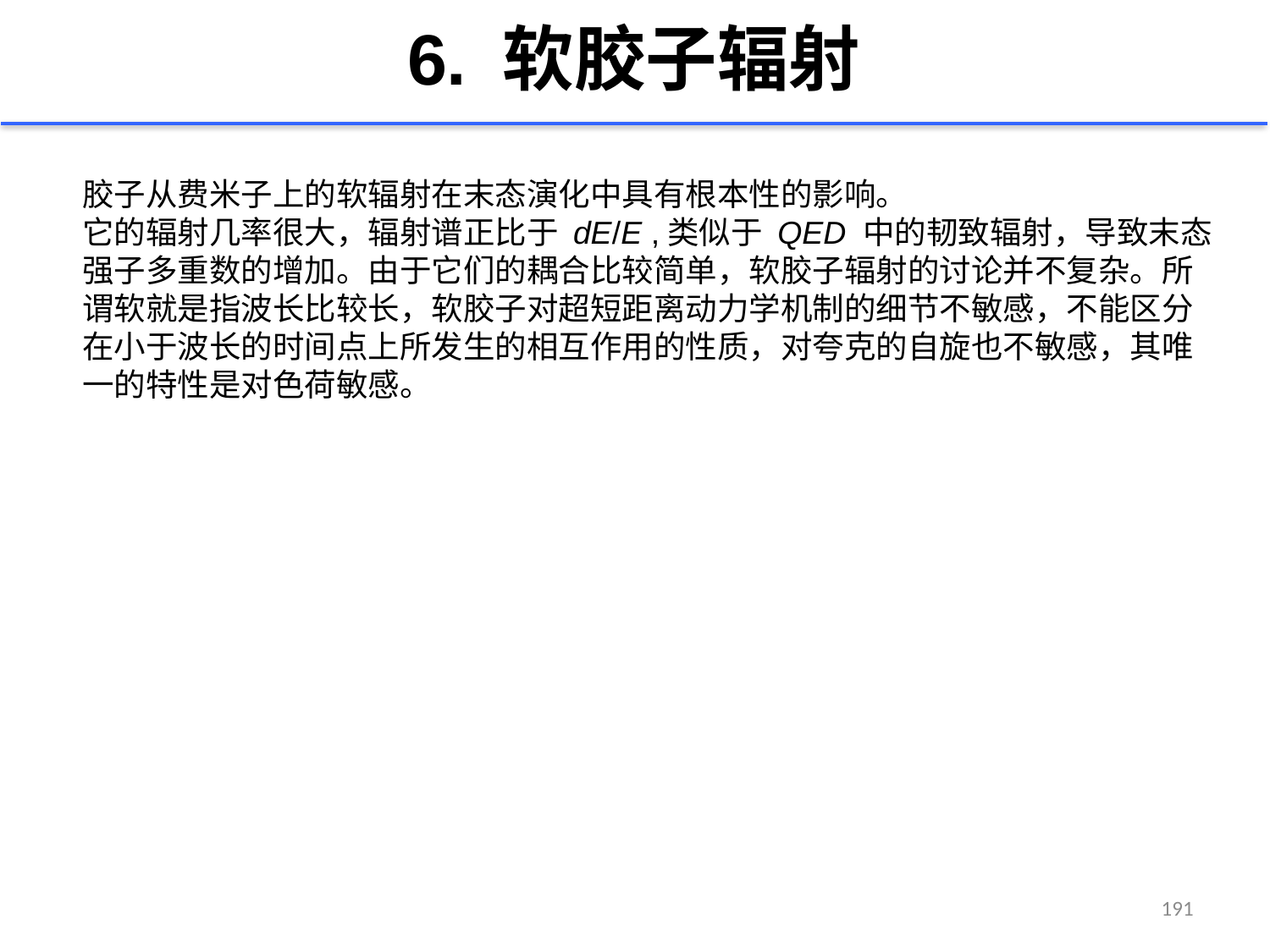

# 6. 软胶子辐射
胶子从费米子上的软辐射在末态演化中具有根本性的影响。
它的辐射几率很大，辐射谱正比于 dE/E ,类似于 QED 中的韧致辐射，导致末态强子多重数的增加。由于它们的耦合比较简单，软胶子辐射的讨论并不复杂。所谓软就是指波长比较长，软胶子对超短距离动力学机制的细节不敏感，不能区分在小于波长的时间点上所发生的相互作用的性质，对夸克的自旋也不敏感，其唯一的特性是对色荷敏感。
191